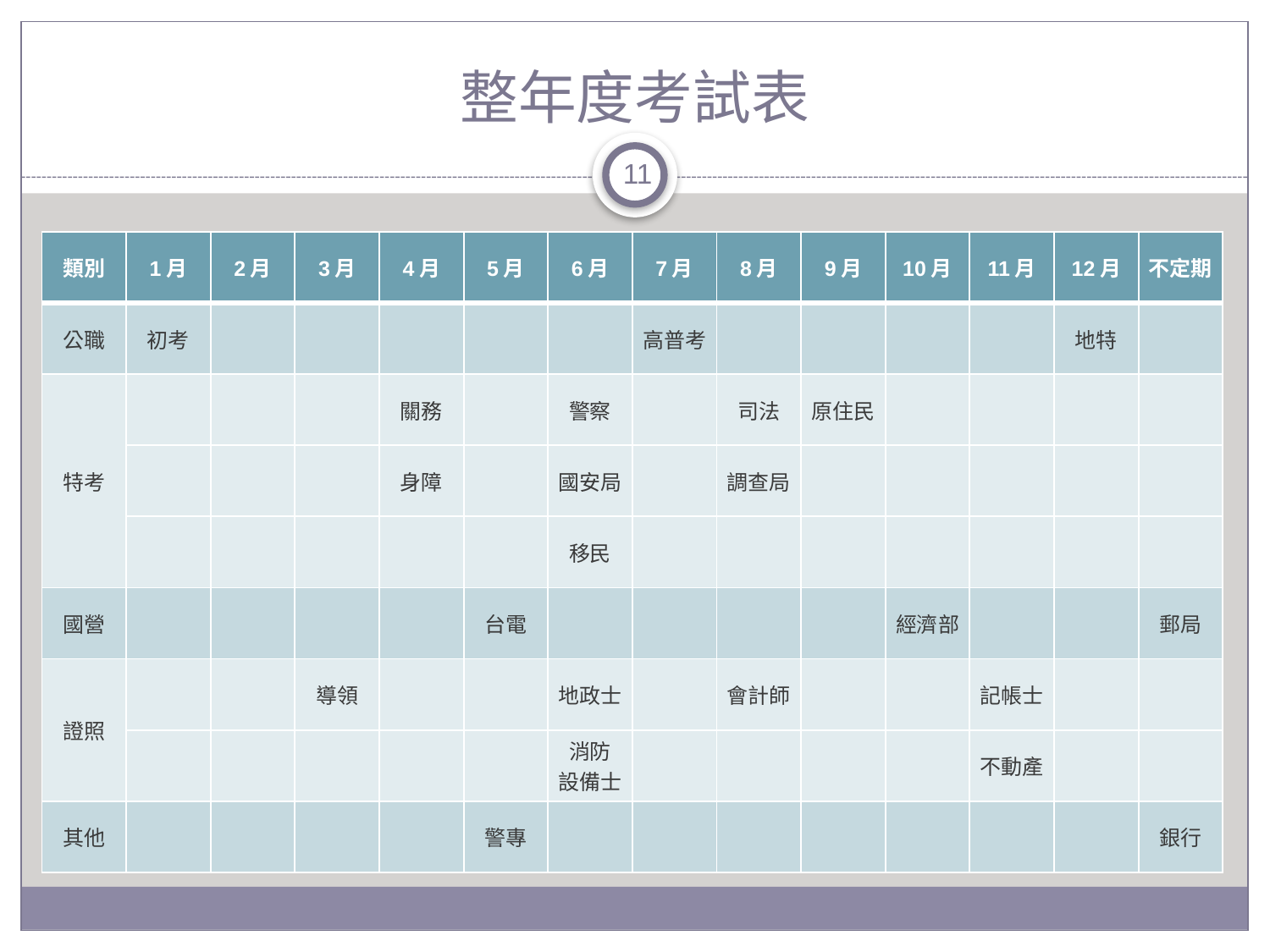

# 整年度考試表
11
| 類別 | 1月 | 2月 | 3月 | 4月 | 5月 | 6月 | 7月 | 8月 | 9月 | 10月 | 11月 | 12月 | 不定期 |
| --- | --- | --- | --- | --- | --- | --- | --- | --- | --- | --- | --- | --- | --- |
| 公職 | 初考 |  |  |  |  |  | 高普考 |  |  |  |  | 地特 |  |
| 特考 |  |  |  | 關務 |  | 警察 |  | 司法 | 原住民 |  |  |  |  |
|  |  |  |  | 身障 |  | 國安局 |  | 調查局 |  |  |  |  |  |
|  |  |  |  |  |  | 移民 |  |  |  |  |  |  |  |
| 國營 |  |  |  |  | 台電 |  |  |  |  | 經濟部 |  |  | 郵局 |
| 證照 |  |  | 導領 |  |  | 地政士 |  | 會計師 |  |  | 記帳士 |  |  |
|  |  |  |  |  |  | 消防 設備士 |  |  |  |  | 不動產 |  |  |
| 其他 |  |  |  |  | 警專 |  |  |  |  |  |  |  | 銀行 |